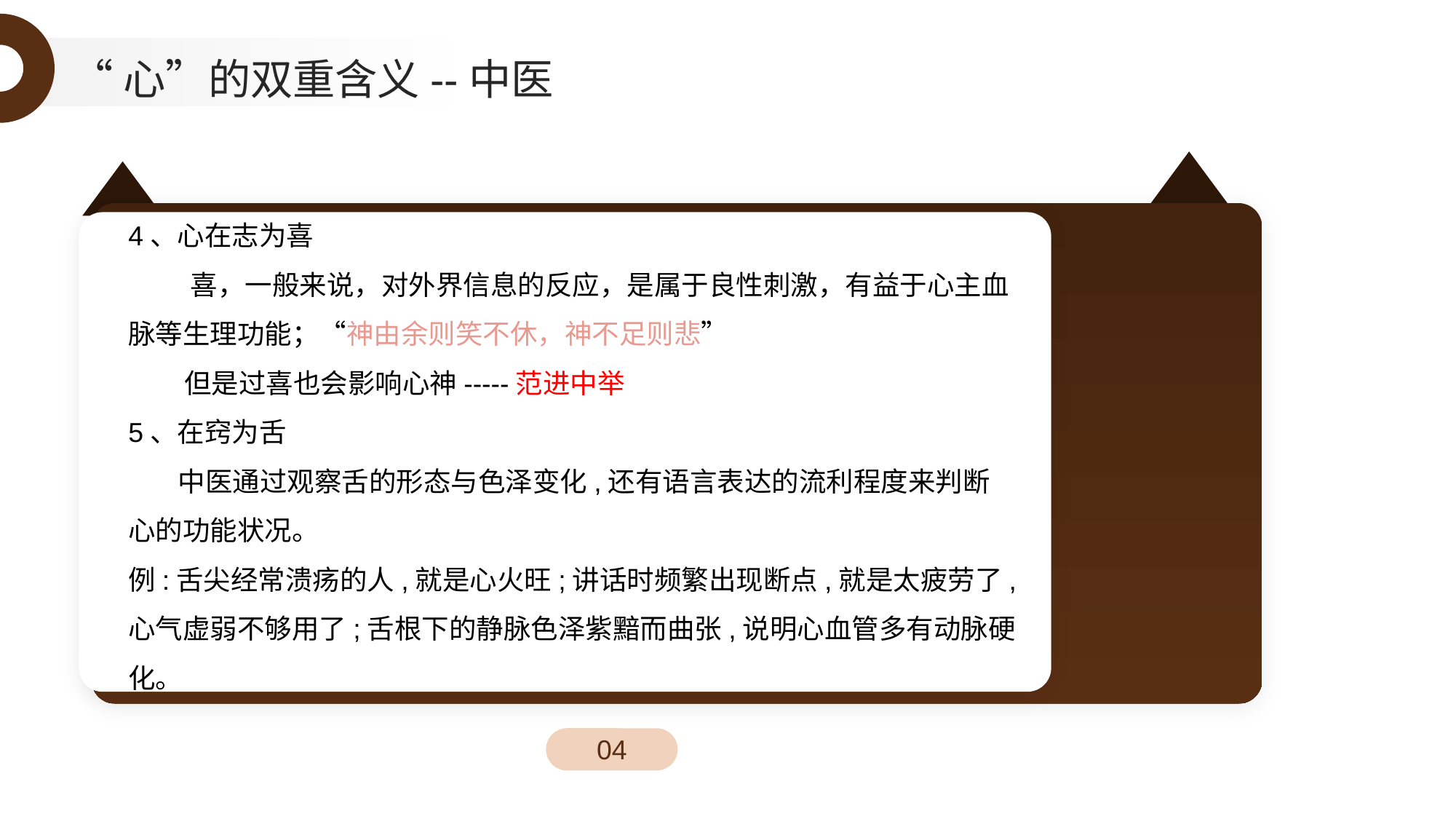

“心”的双重含义--中医
心脏器官功能（中医视角）

4、心在志为喜
         喜，一般来说，对外界信息的反应，是属于良性刺激，有益于心主血脉等生理功能；“神由余则笑不休，神不足则悲”
        但是过喜也会影响心神-----范进中举
5、在窍为舌
       中医通过观察舌的形态与色泽变化,还有语言表达的流利程度来判断心的功能状况。
例:舌尖经常溃疡的人,就是心火旺;讲话时频繁出现断点,就是太疲劳了,心气虚弱不够用了;舌根下的静脉色泽紫黯而曲张,说明心血管多有动脉硬化。
04